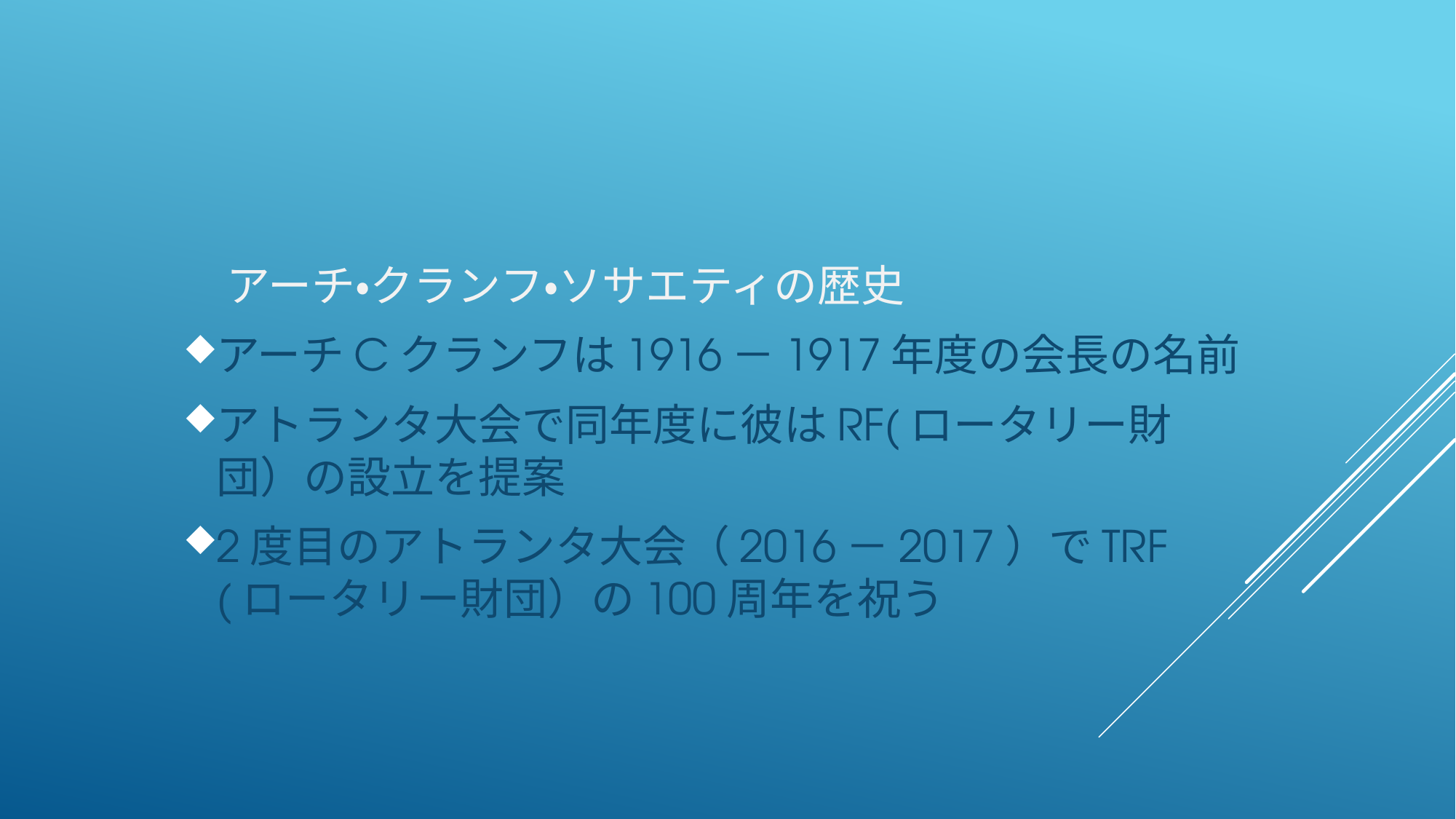

アーチ・クランフ・ソサエティの歴史
アーチCクランフは1916－1917年度の会長の名前
アトランタ大会で同年度に彼はRF(ロータリー財団）の設立を提案
2度目のアトランタ大会（2016－2017）でTRF(ロータリー財団）の100周年を祝う